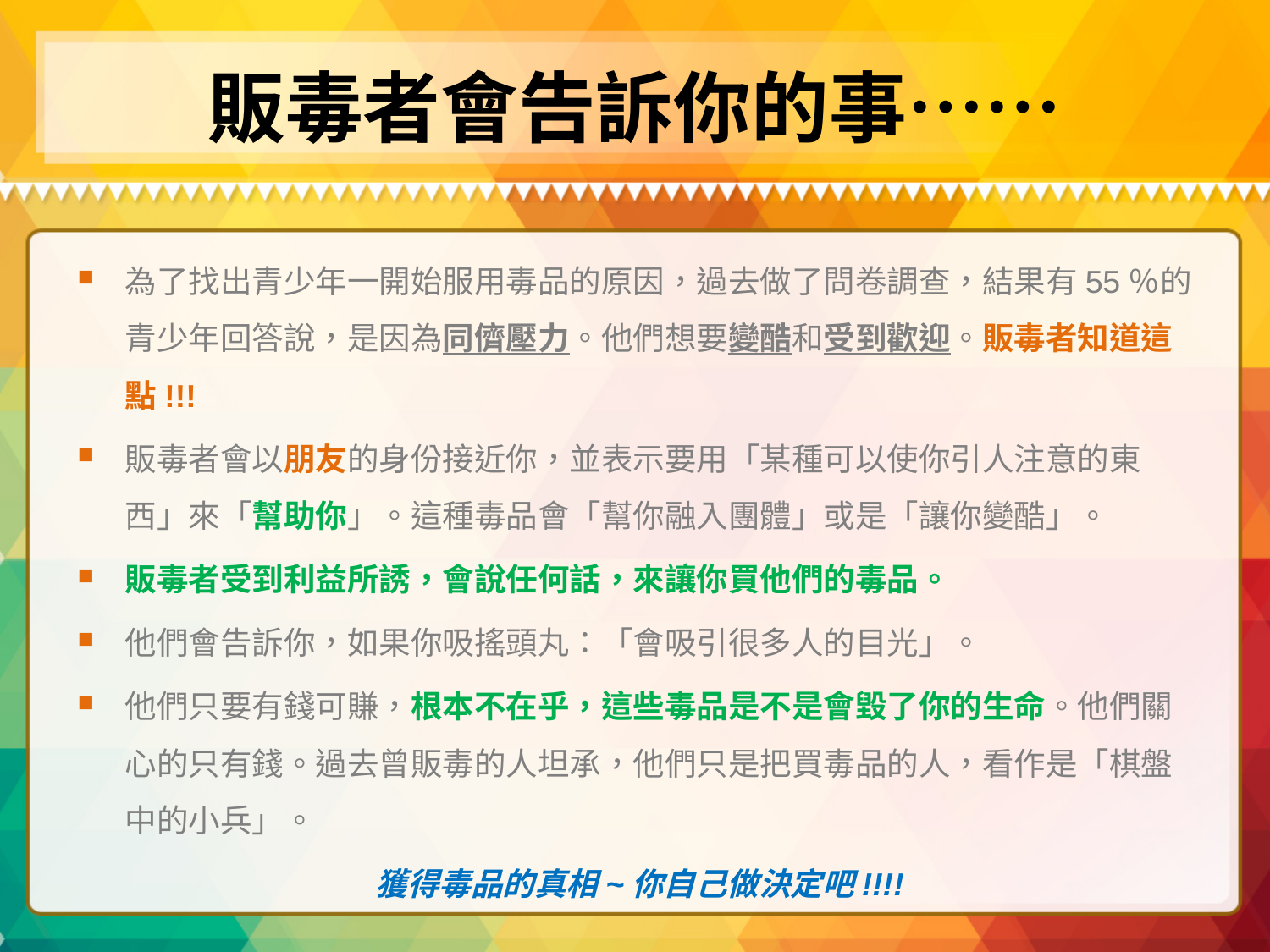

# 販毒者會告訴你的事……
為了找出青少年一開始服用毒品的原因，過去做了問卷調查，結果有55％的青少年回答說，是因為同儕壓力。他們想要變酷和受到歡迎。販毒者知道這點!!!
販毒者會以朋友的身份接近你，並表示要用「某種可以使你引人注意的東西」來「幫助你」。這種毒品會「幫你融入團體」或是「讓你變酷」。
販毒者受到利益所誘，會說任何話，來讓你買他們的毒品。
他們會告訴你，如果你吸搖頭丸：「會吸引很多人的目光」。
他們只要有錢可賺，根本不在乎，這些毒品是不是會毀了你的生命。他們關心的只有錢。過去曾販毒的人坦承，他們只是把買毒品的人，看作是「棋盤中的小兵」。
獲得毒品的真相~你自己做決定吧!!!!